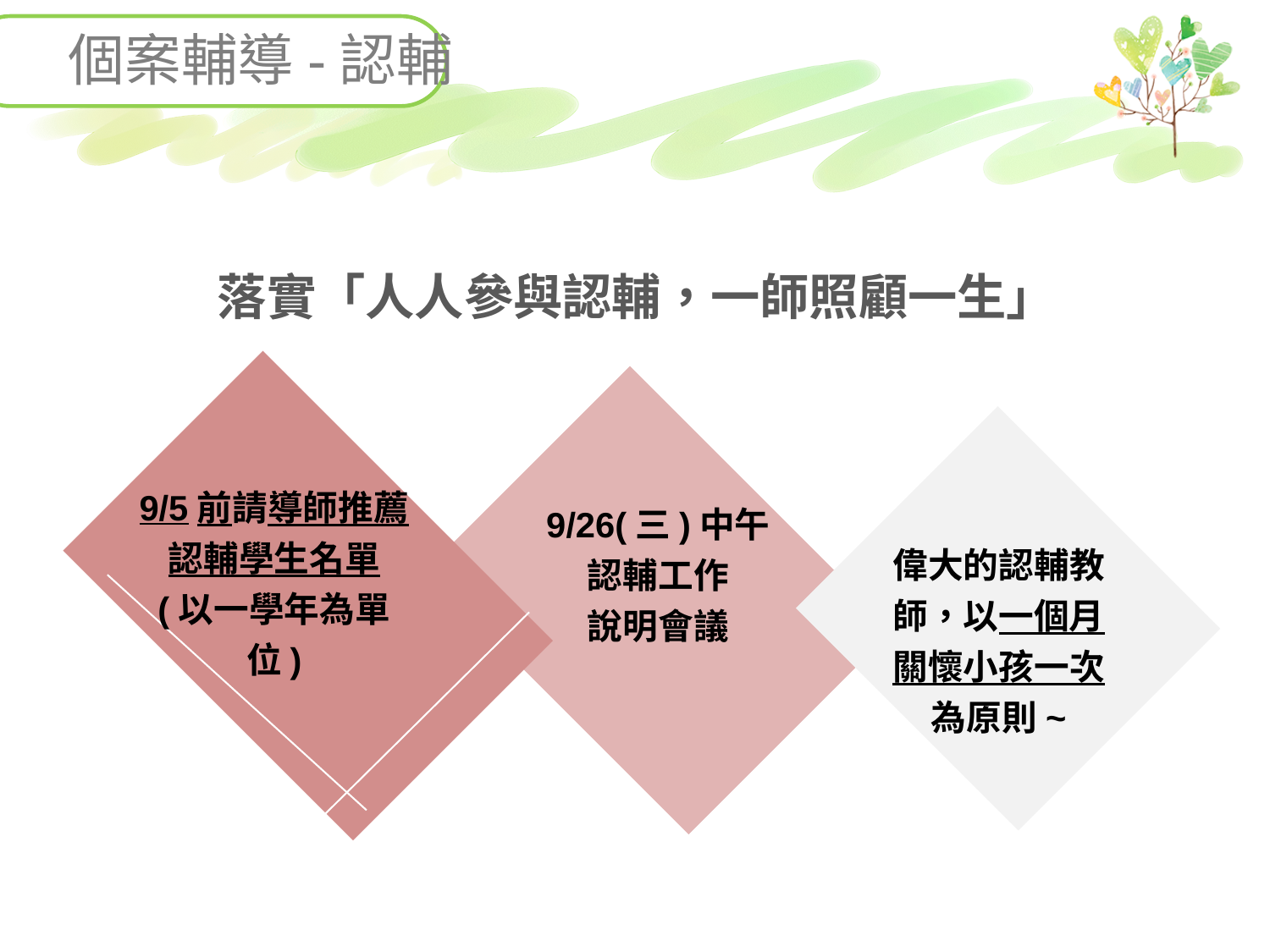

個案輔導-認輔
落實「人人參與認輔，一師照顧一生」

9/5前請導師推薦認輔學生名單
(以一學年為單位)
9/26(三)中午
認輔工作
說明會議
偉大的認輔教師，以一個月關懷小孩一次為原則~